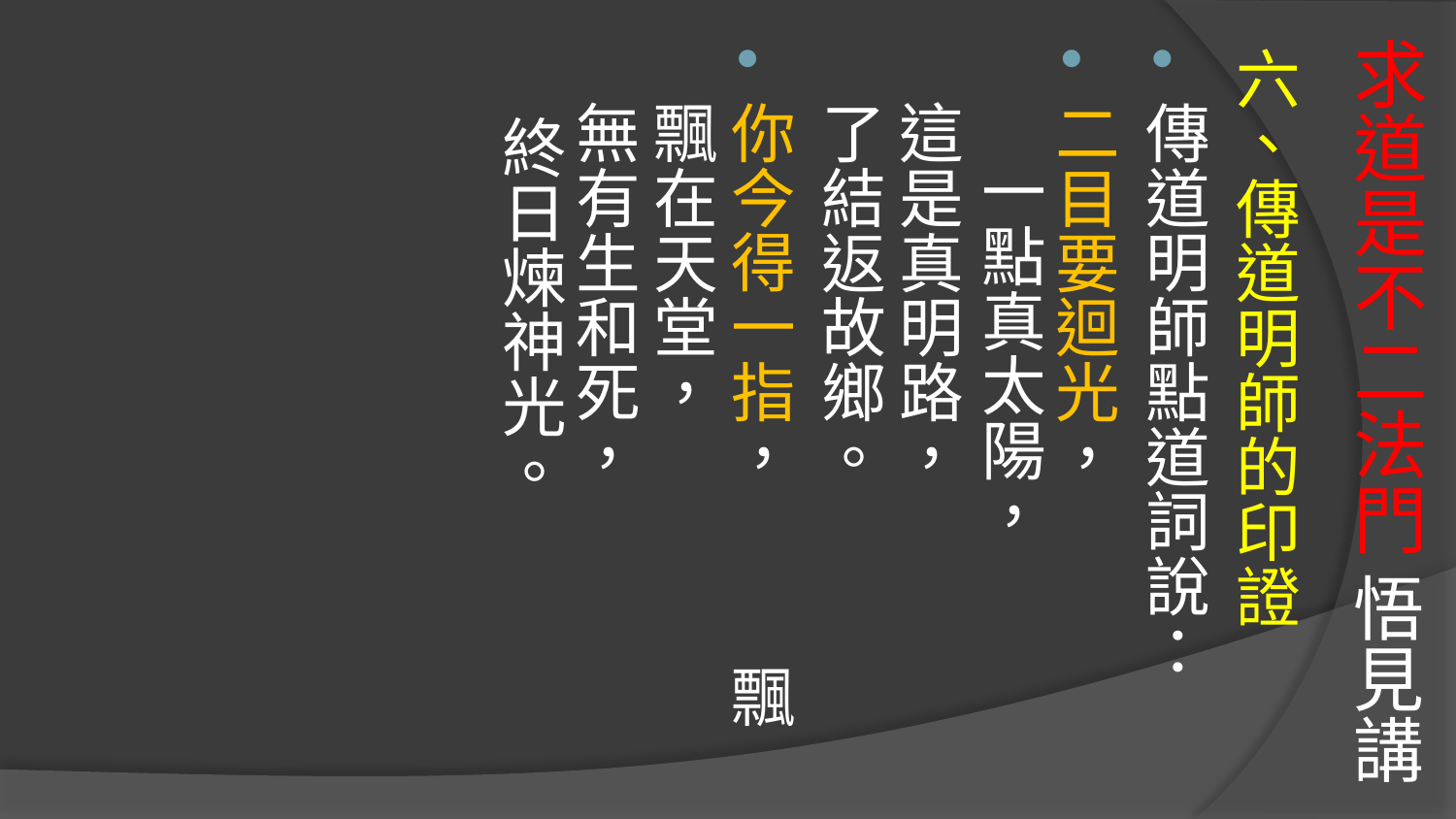

六、傳道明師的印證
傳道明師點道詞說：
二目要迴光，                        一點真太陽，               這是真明路，                 了結返故鄉。
你今得一指，            飄飄在天堂，                    無有生和死，                     終日煉神光。

# 求道是不二法門 悟見講